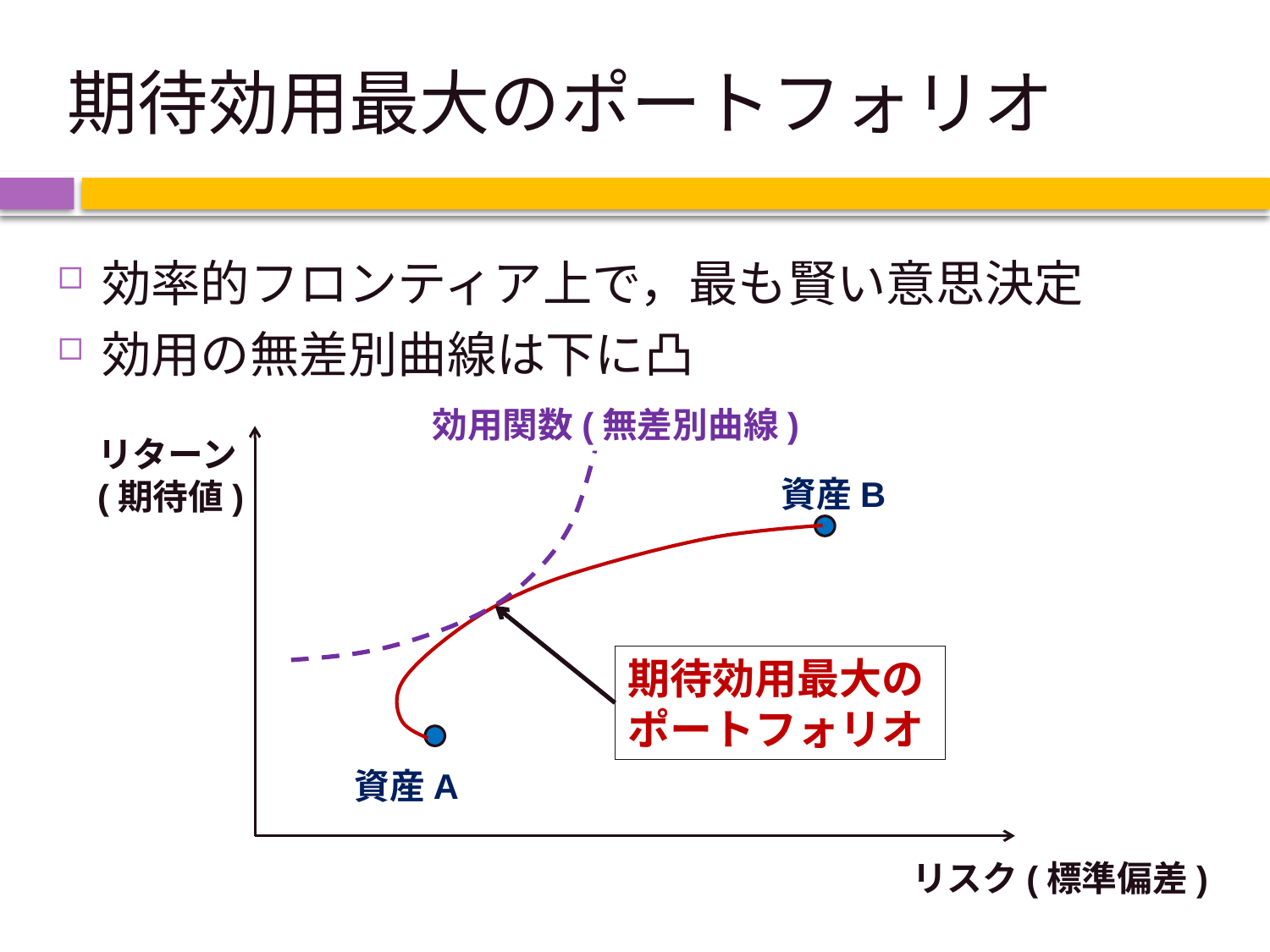

# 期待効用最大のポートフォリオ
効率的フロンティア上で，最も賢い意思決定
効用の無差別曲線は下に凸
効用関数(無差別曲線)

リターン
(期待値)
資産B

期待効用最大のポートフォリオ

資産A
リスク(標準偏差)